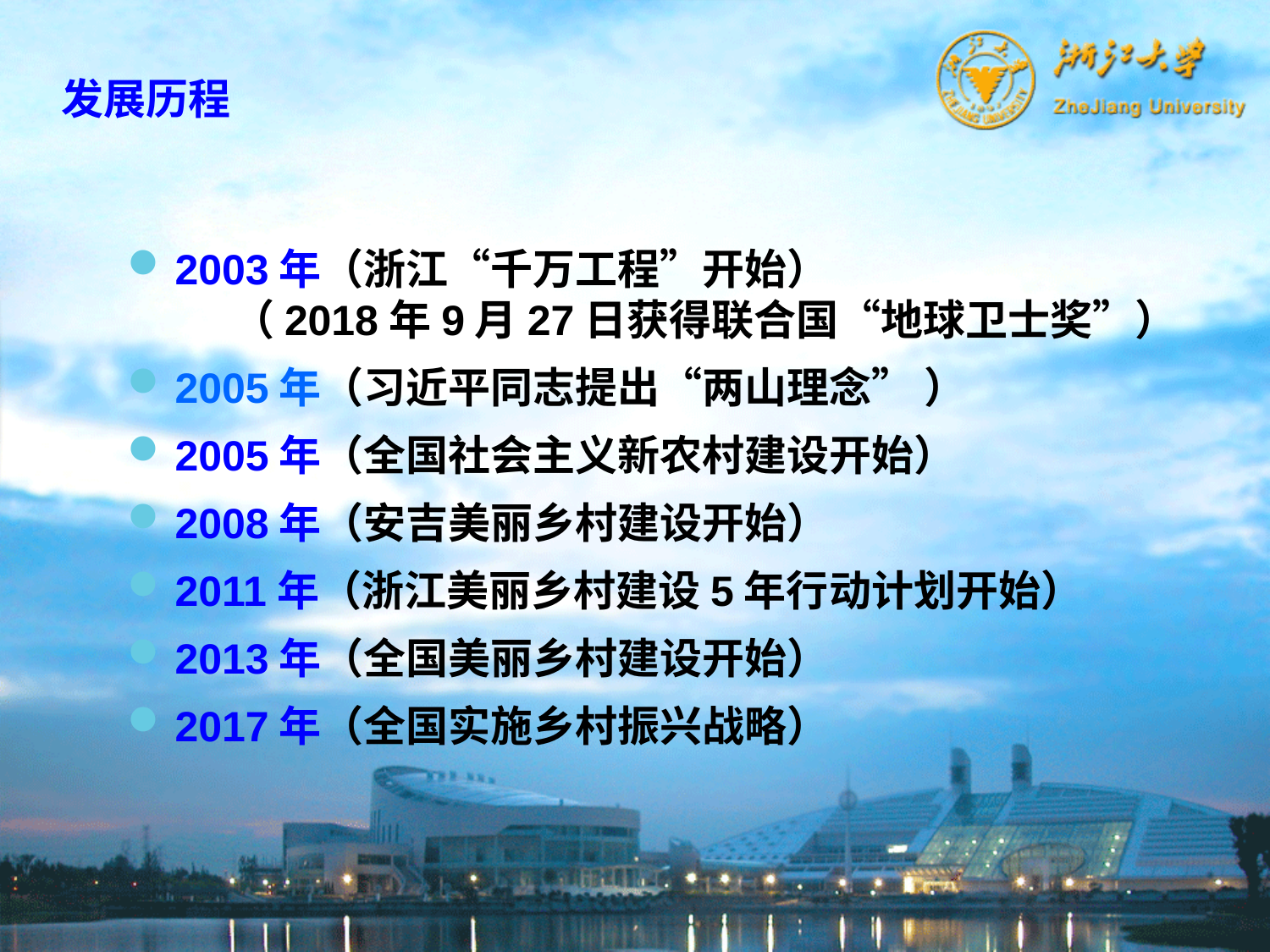

发展历程
2003年（浙江“千万工程”开始）
      （2018年9月27日获得联合国“地球卫士奖”）
2005年（习近平同志提出“两山理念” ）
2005年（全国社会主义新农村建设开始）
2008年（安吉美丽乡村建设开始）
2011年（浙江美丽乡村建设5年行动计划开始）
2013年（全国美丽乡村建设开始）
2017年（全国实施乡村振兴战略）